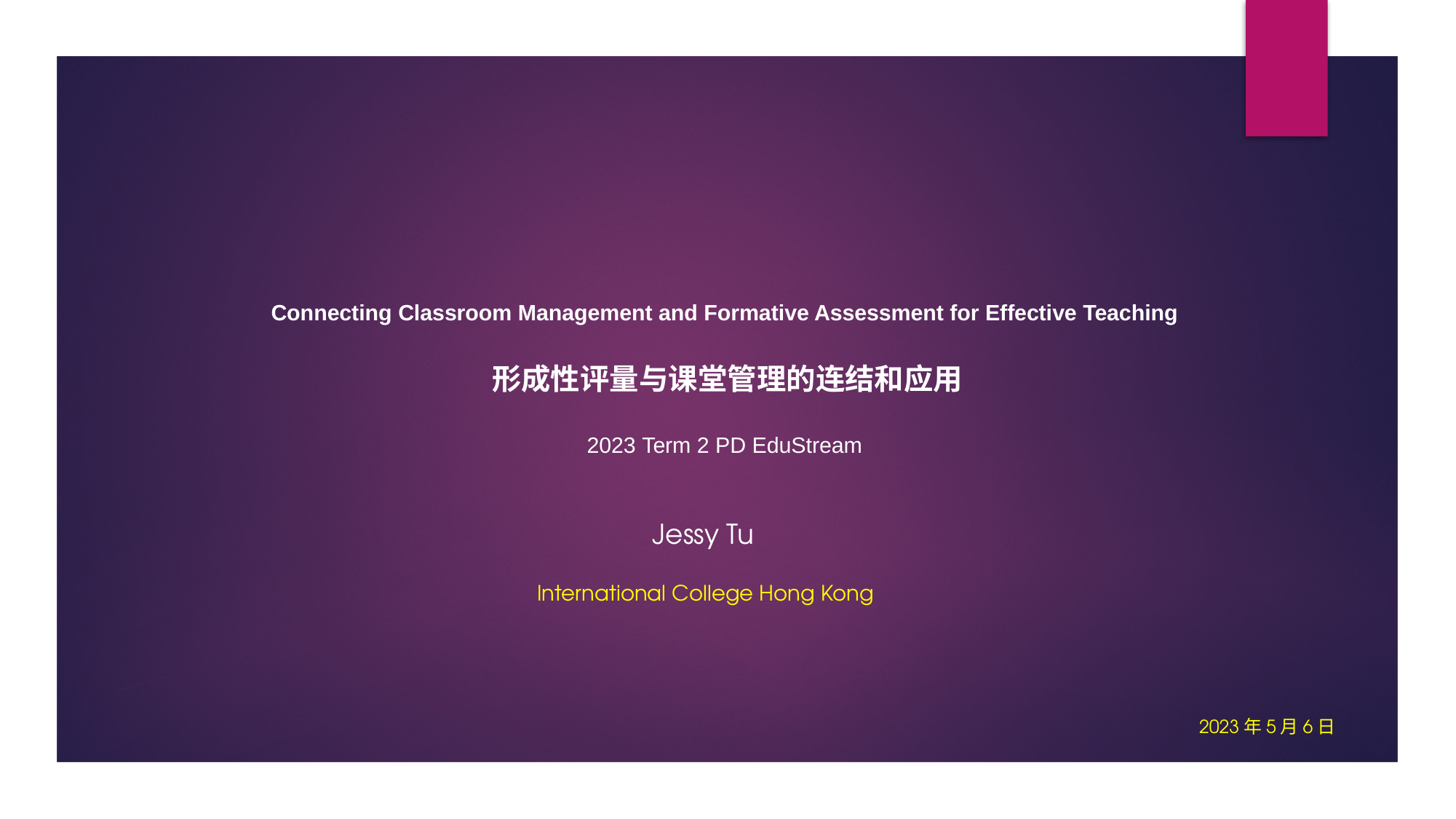

# Connecting Classroom Management and Formative Assessment for Effective Teaching 形成性评量与课堂管理的连结和应用 2023 Term 2 PD EduStream

Jessy Tu
International College Hong Kong
2023年5月6日